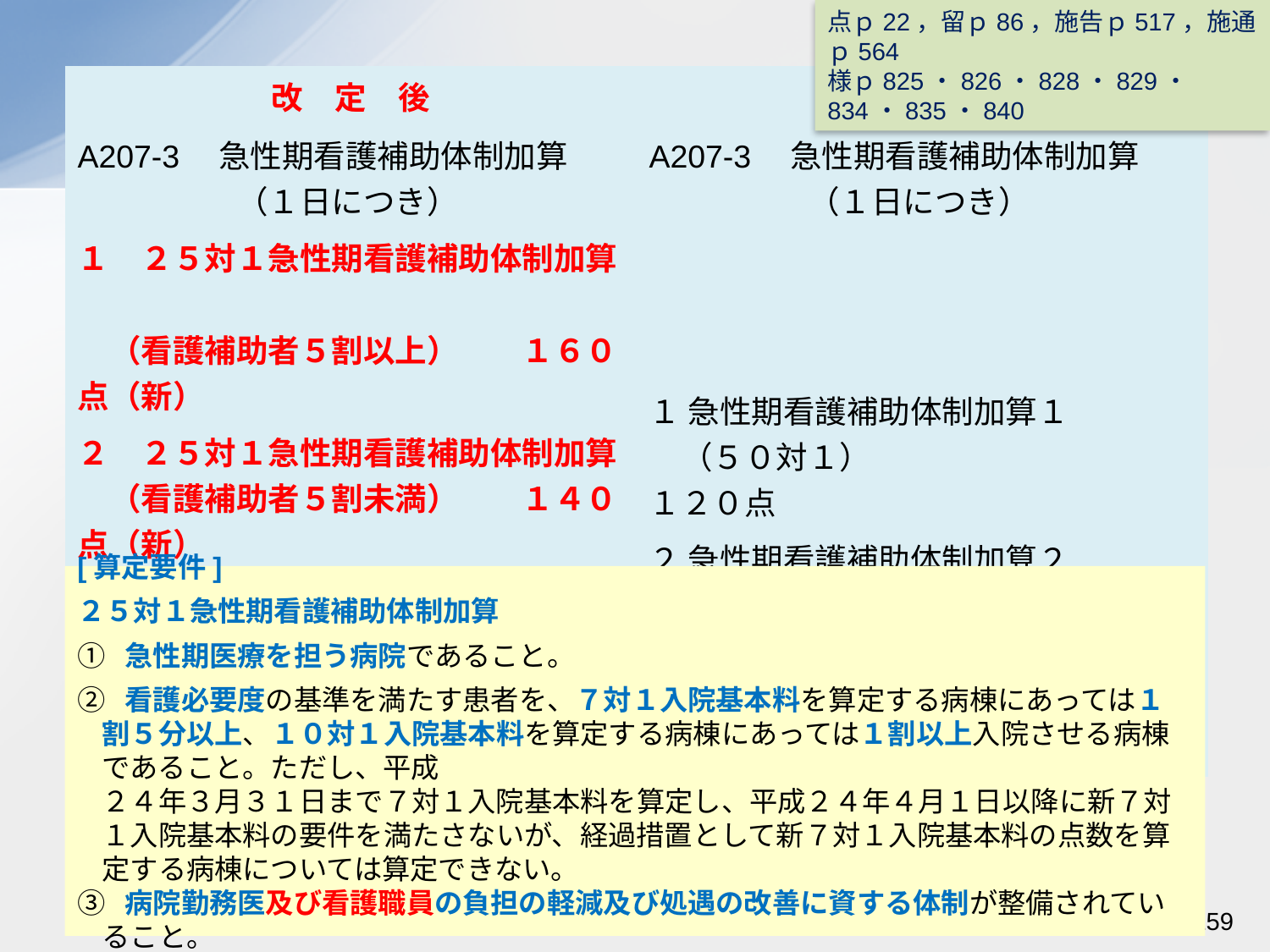

点ｐ22，留ｐ86，施告ｐ517，施通ｐ564
様ｐ825・826・828・829・834・835・840
| 改　定　後 | 現　　行 |
| --- | --- |
| A207-3　急性期看護補助体制加算 　　　　　（１日につき） １　２５対１急性期看護補助体制加算　 　（看護補助者５割以上）　　１６０点（新） ２　２５対１急性期看護補助体制加算 　（看護補助者５割未満）　　１４０点（新） ３　５０対１急性期看護補助体制加算 １２０点 ４　７５対１急性期看護補助体制加算 ８０点 | A207-3　急性期看護補助体制加算 　　　　　（１日につき） １ 急性期看護補助体制加算１ 　（５０対１）　　　　　　　　　　１２０点 ２ 急性期看護補助体制加算２ 　（７５対１）　　　　　　　　　　　８０点 |
[算定要件]
２５対１急性期看護補助体制加算
①  急性期医療を担う病院であること。
②  看護必要度の基準を満たす患者を、７対１入院基本料を算定する病棟にあっては１割５分以上、１０対１入院基本料を算定する病棟にあっては１割以上入院させる病棟であること。ただし、平成
２４年３月３１日まで７対１入院基本料を算定し、平成２４年４月１日以降に新７対１入院基本料の要件を満たさないが、経過措置として新７対１入院基本料の点数を算定する病棟については算定できない。
③  病院勤務医及び看護職員の負担の軽減及び処遇の改善に資する体制が整備されていること。
159